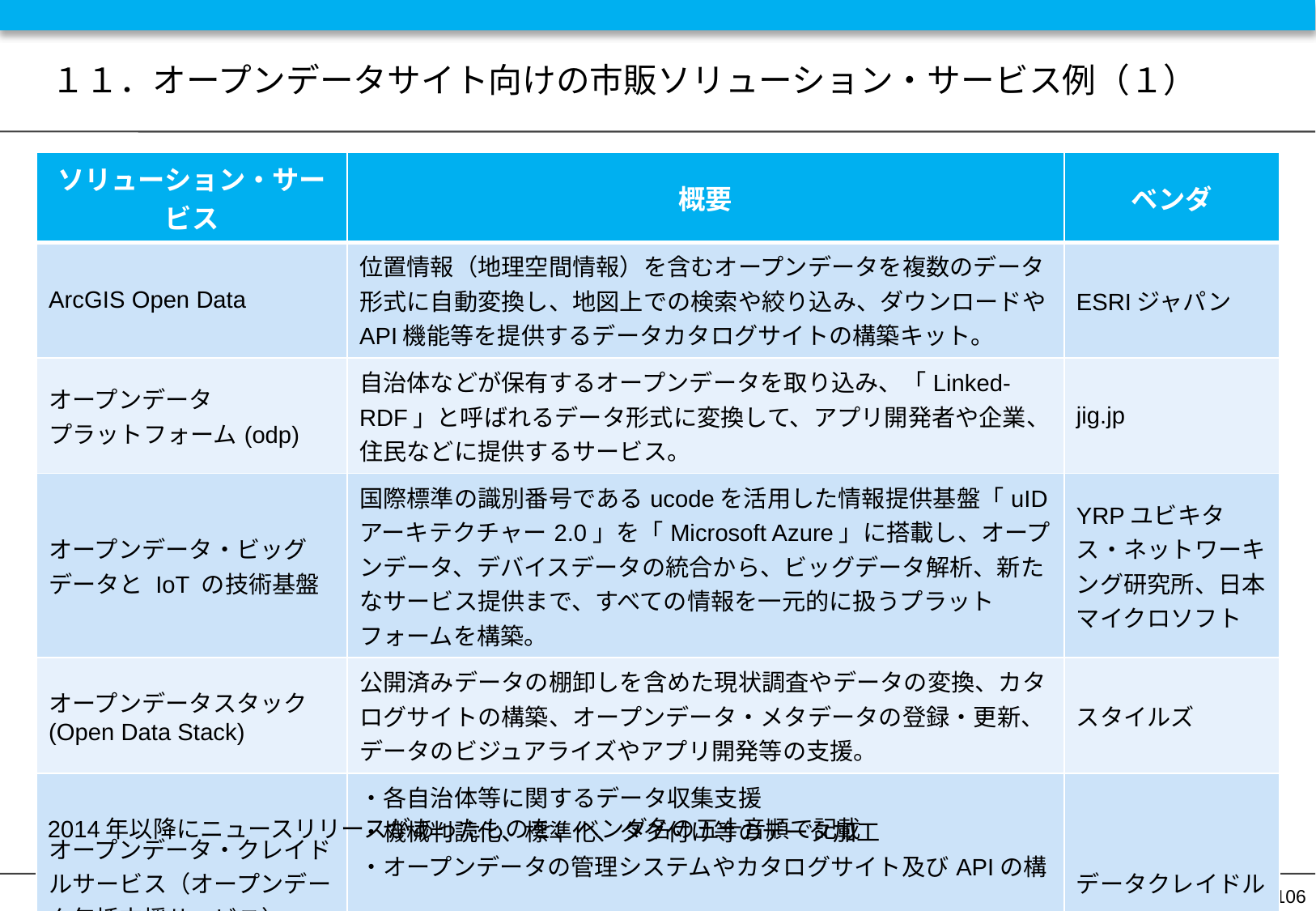

# １１．オープンデータサイト向けの市販ソリューション・サービス例（１）
| ソリューション・サービス | 概要 | ベンダ |
| --- | --- | --- |
| ArcGIS Open Data | 位置情報（地理空間情報）を含むオープンデータを複数のデータ形式に自動変換し、地図上での検索や絞り込み、ダウンロードやAPI機能等を提供するデータカタログサイトの構築キット。 | ESRIジャパン |
| オープンデータ プラットフォーム(odp) | 自治体などが保有するオープンデータを取り込み、「Linked-RDF」と呼ばれるデータ形式に変換して、アプリ開発者や企業、住民などに提供するサービス。 | jig.jp |
| オープンデータ・ビッグデータと IoT の技術基盤 | 国際標準の識別番号であるucodeを活用した情報提供基盤「uIDアーキテクチャー2.0」を「Microsoft Azure」に搭載し、オープンデータ、デバイスデータの統合から、ビッグデータ解析、新たなサービス提供まで、すべての情報を一元的に扱うプラットフォームを構築。 | YRPユビキタス・ネットワーキング研究所、日本マイクロソフト |
| オープンデータスタック (Open Data Stack) | 公開済みデータの棚卸しを含めた現状調査やデータの変換、カタログサイトの構築、オープンデータ・メタデータの登録・更新、データのビジュアライズやアプリ開発等の支援。 | スタイルズ |
| オープンデータ・クレイドルサービス（オープンデータ包括支援サービス） | ・各自治体等に関するデータ収集支援 ・機械判読化、標準化、タグ付け等のデータ加工 ・オープンデータの管理システムやカタログサイト及びAPIの構　 　築と運用支援 ・データ分析・ビジュアライズコンテンツの作成 | データクレイドル |
2014年以降にニュースリリースがあったものを、ベンダ名の五十音順で記載
106